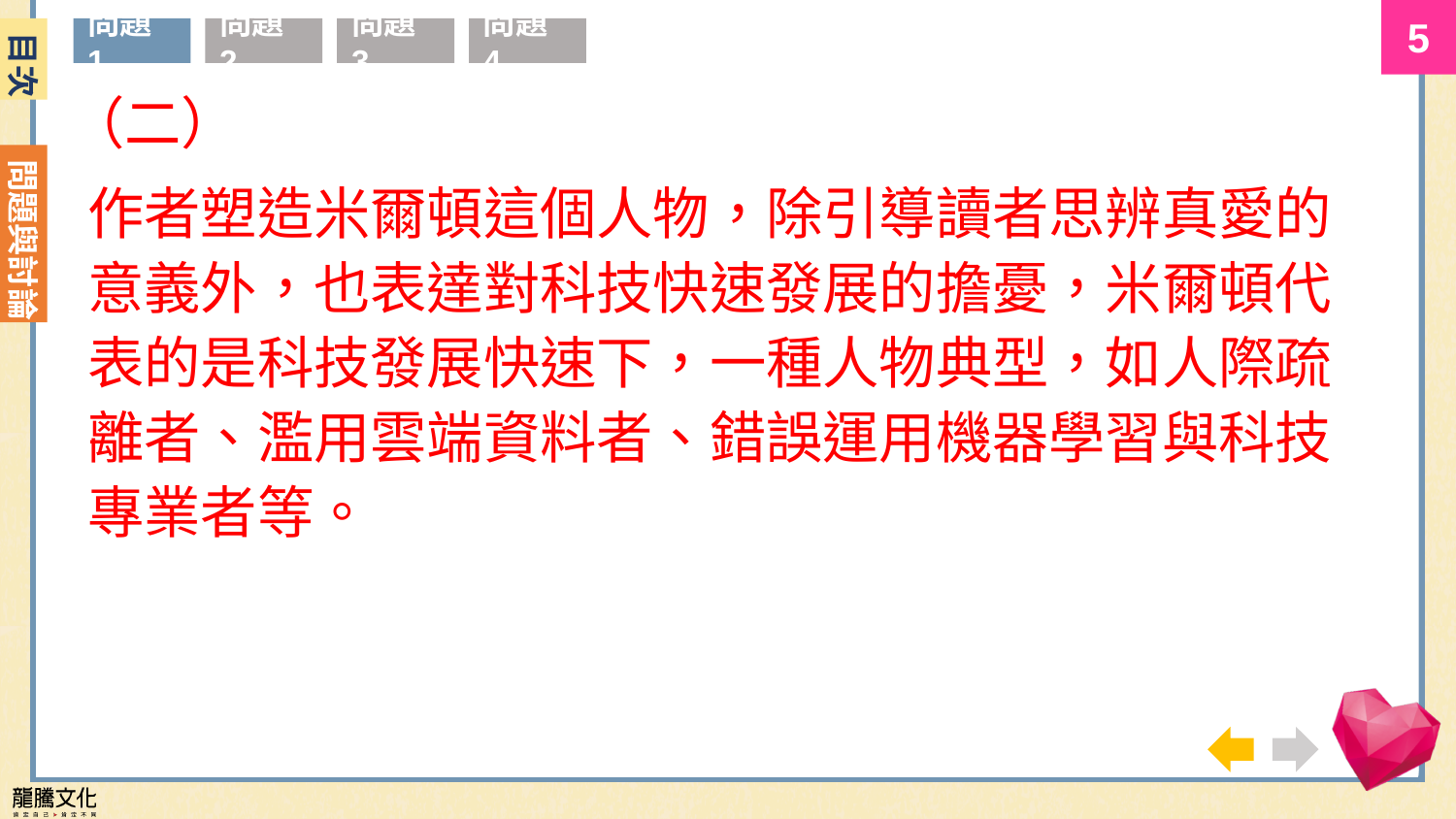

目次
問題1
問題2
問題3
問題4
（二）
作者塑造米爾頓這個人物，除引導讀者思辨真愛的意義外，也表達對科技快速發展的擔憂，米爾頓代表的是科技發展快速下，一種人物典型，如人際疏離者、濫用雲端資料者、錯誤運用機器學習與科技專業者等。